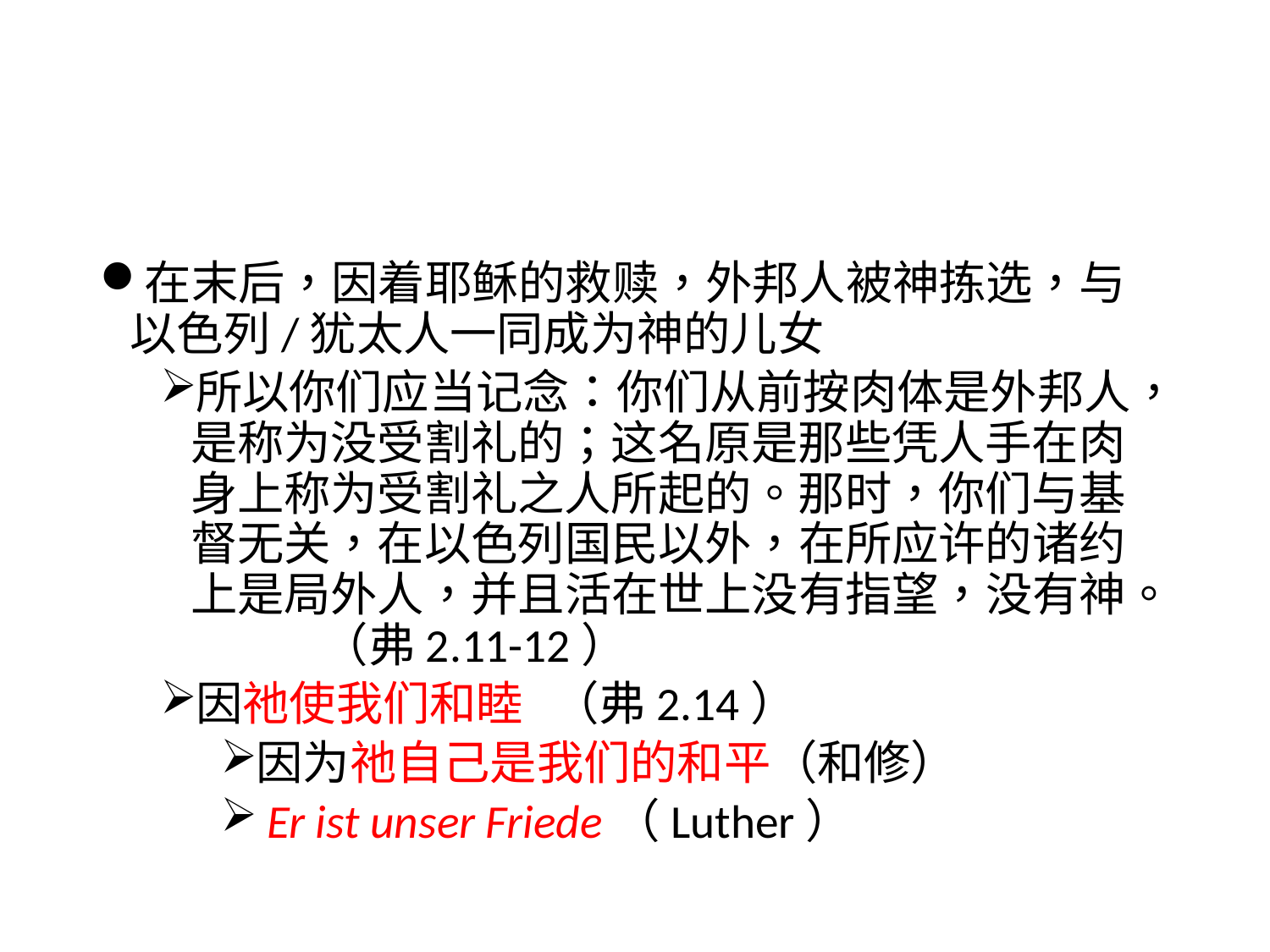

#
在末后，因着耶稣的救赎，外邦人被神拣选，与以色列/犹太人一同成为神的儿女
所以你们应当记念：你们从前按肉体是外邦人，是称为没受割礼的；这名原是那些凭人手在肉身上称为受割礼之人所起的。那时，你们与基督无关，在以色列国民以外，在所应许的诸约上是局外人，并且活在世上没有指望，没有神。			 （弗2.11-12）
因祂使我们和睦			（弗2.14）
因为祂自己是我们的和平（和修）
 Er ist unser Friede（Luther）